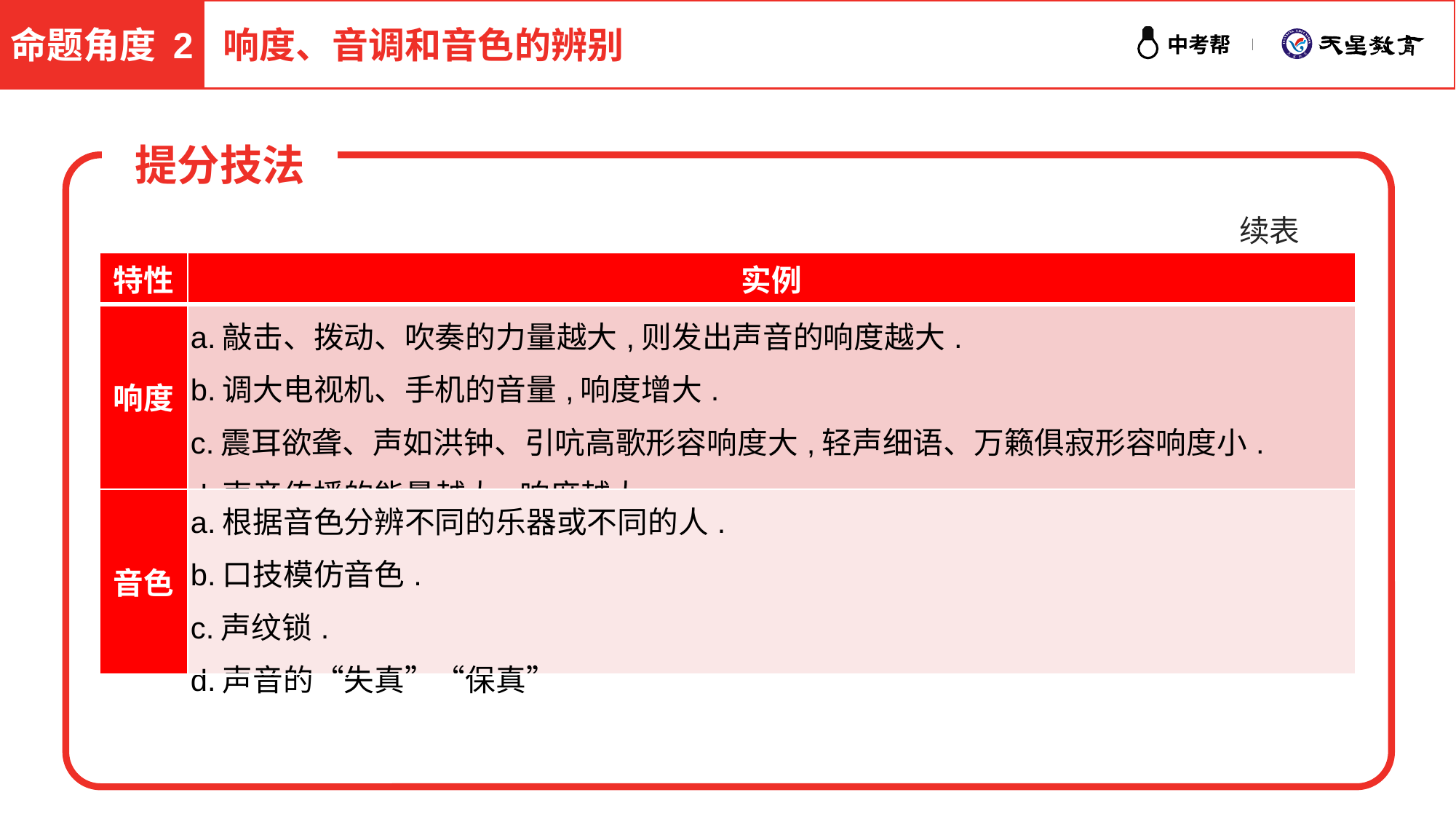

命题角度 2
响度、音调和音色的辨别
提分技法

续表
| 特性 | 实例 |
| --- | --- |
| 响度 | a.敲击、拨动、吹奏的力量越大,则发出声音的响度越大. b.调大电视机、手机的音量,响度增大. c.震耳欲聋、声如洪钟、引吭高歌形容响度大,轻声细语、万籁俱寂形容响度小. d.声音传播的能量越大,响度越大 |
| 音色 | a.根据音色分辨不同的乐器或不同的人. b.口技模仿音色. c.声纹锁. d.声音的“失真”“保真” |